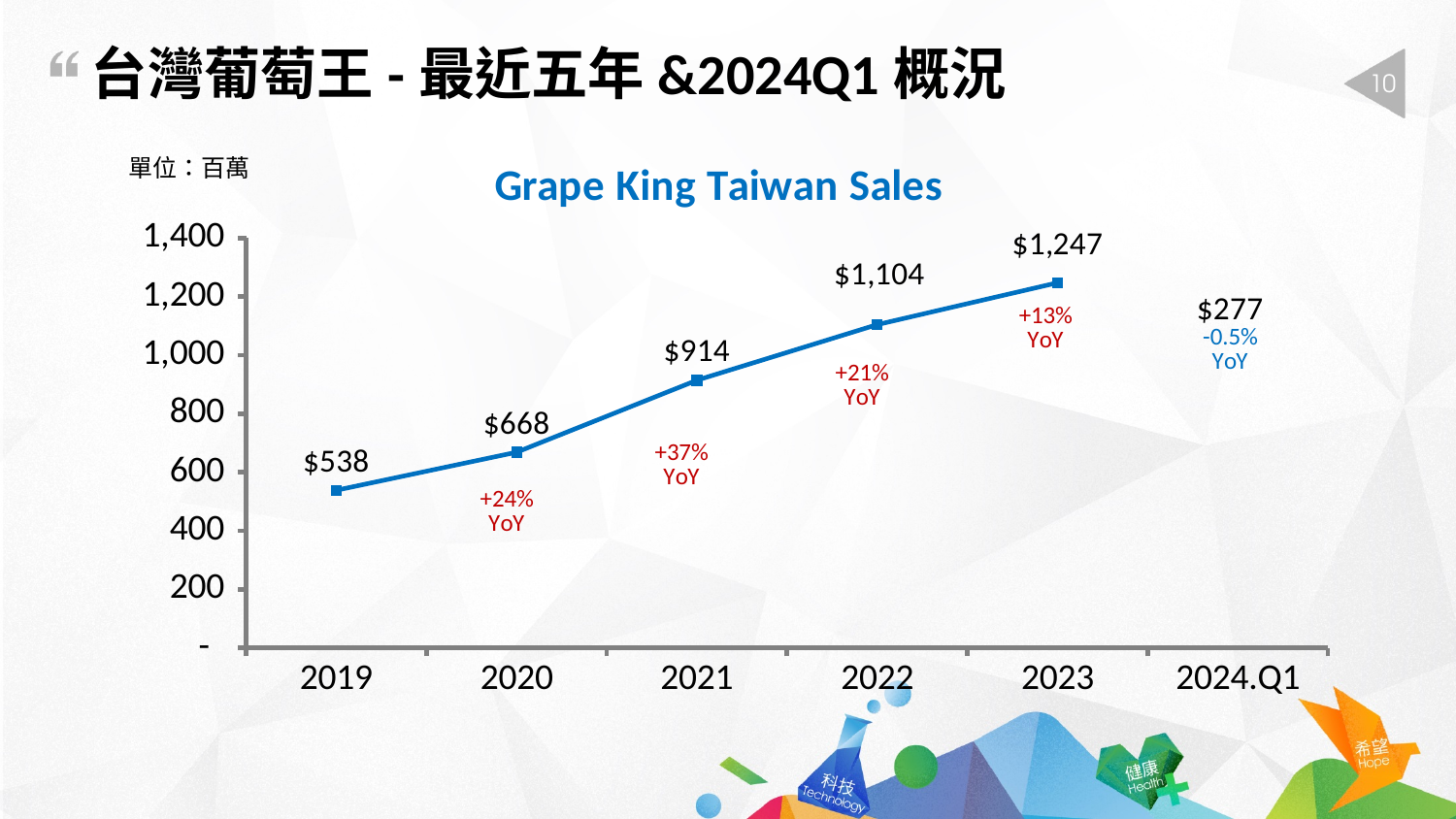

台灣葡萄王-最近五年&2024Q1概況
10

### Chart: Grape King Taiwan Sales

| Category | Grape King Taiwan  Sales |
|---|---|
| 2019 | 538.0 |
| 2020 | 668.0 |
| 2021 | 914.0 |
| 2022 | 1104.0 |
| 2023 | 1247.0 |
| 2024.Q1 | None |
單位：百萬